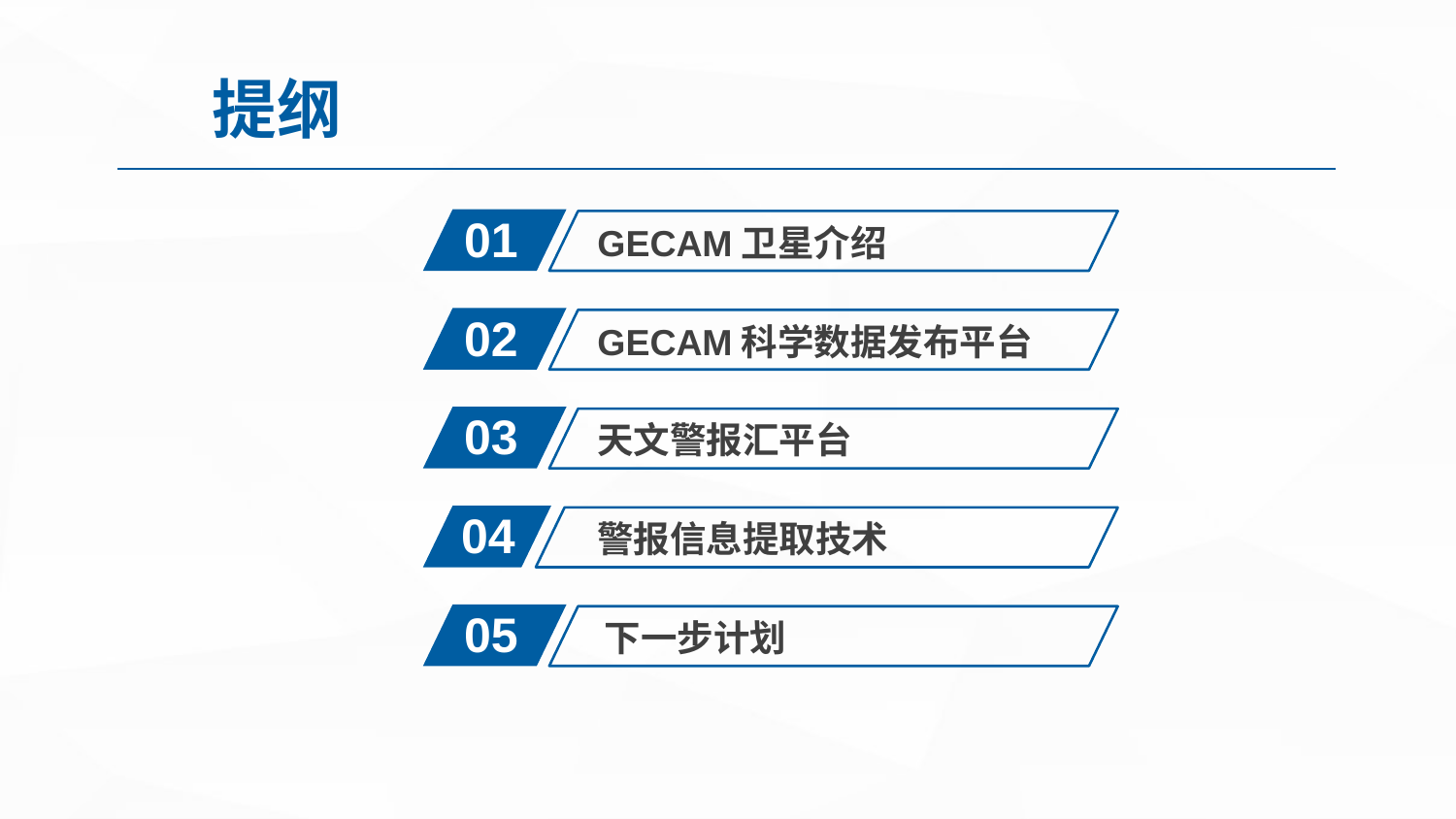

提纲
01

GECAM卫星介绍

02

GECAM科学数据发布平台
03

天文警报汇平台
04

警报信息提取技术
05

下一步计划